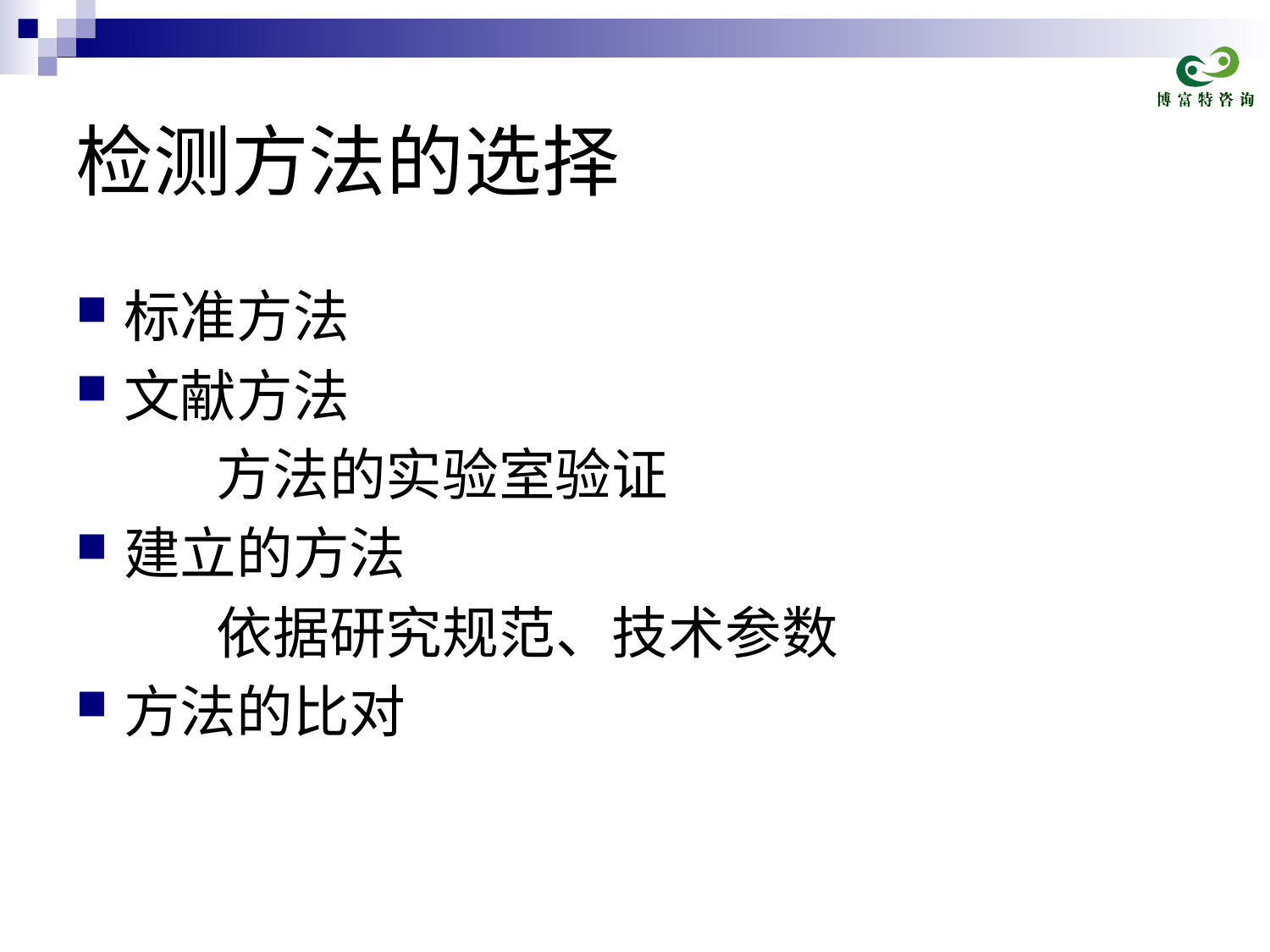

# 检测方法的选择
标准方法
文献方法
          方法的实验室验证
建立的方法
          依据研究规范、技术参数
方法的比对